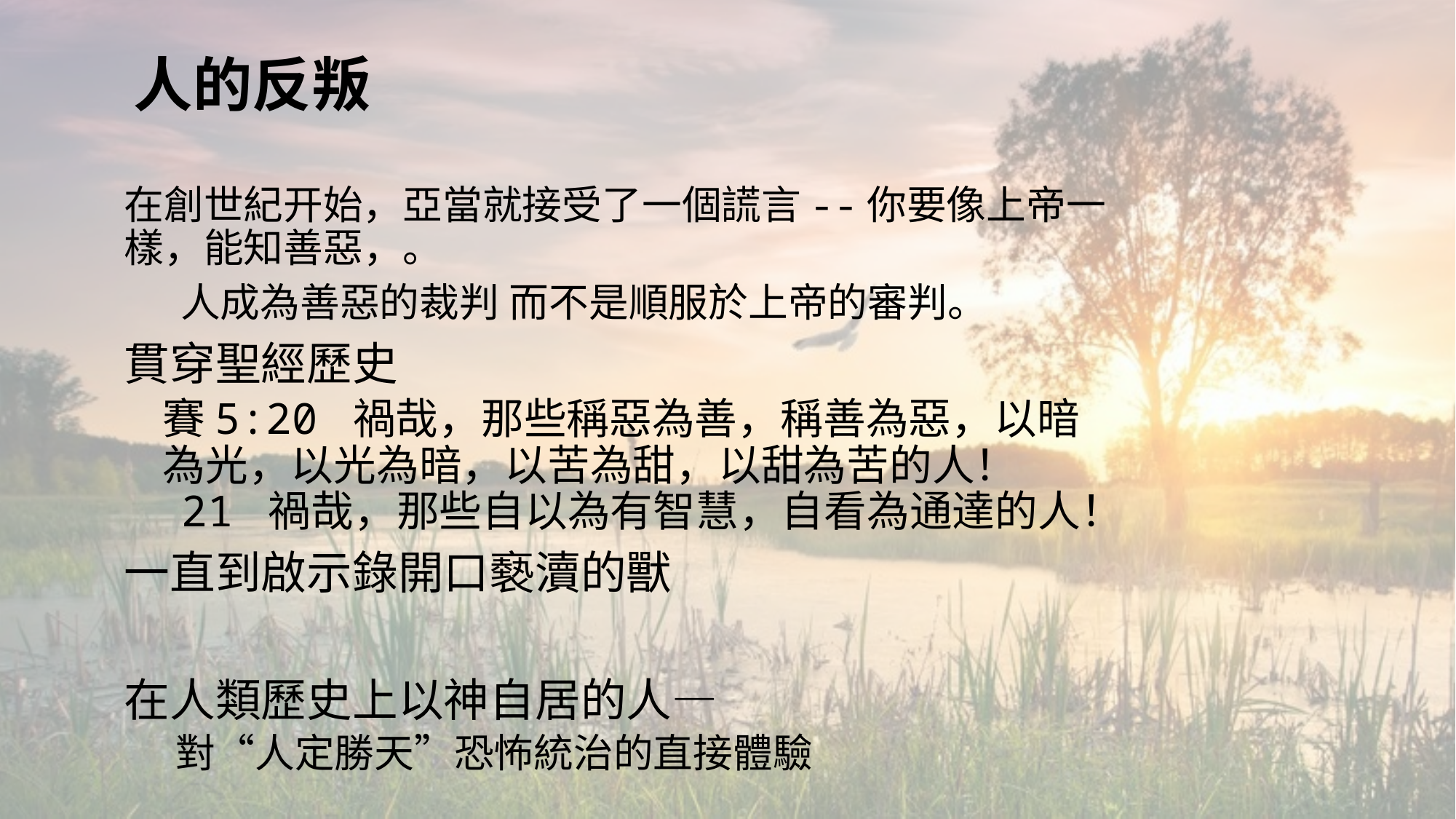

# 人的反叛
在創世紀开始，亞當就接受了一個謊言--你要像上帝一樣，能知善惡，。
 人成為善惡的裁判 而不是順服於上帝的審判。
貫穿聖經歷史
賽5:20 禍哉，那些稱惡為善，稱善為惡，以暗為光，以光為暗，以苦為甜，以甜為苦的人！            21 禍哉，那些自以為有智慧，自看為通達的人！
一直到啟示錄開口褻瀆的獸

在人類歷史上以神自居的人—
對“人定勝天”恐怖統治的直接體驗